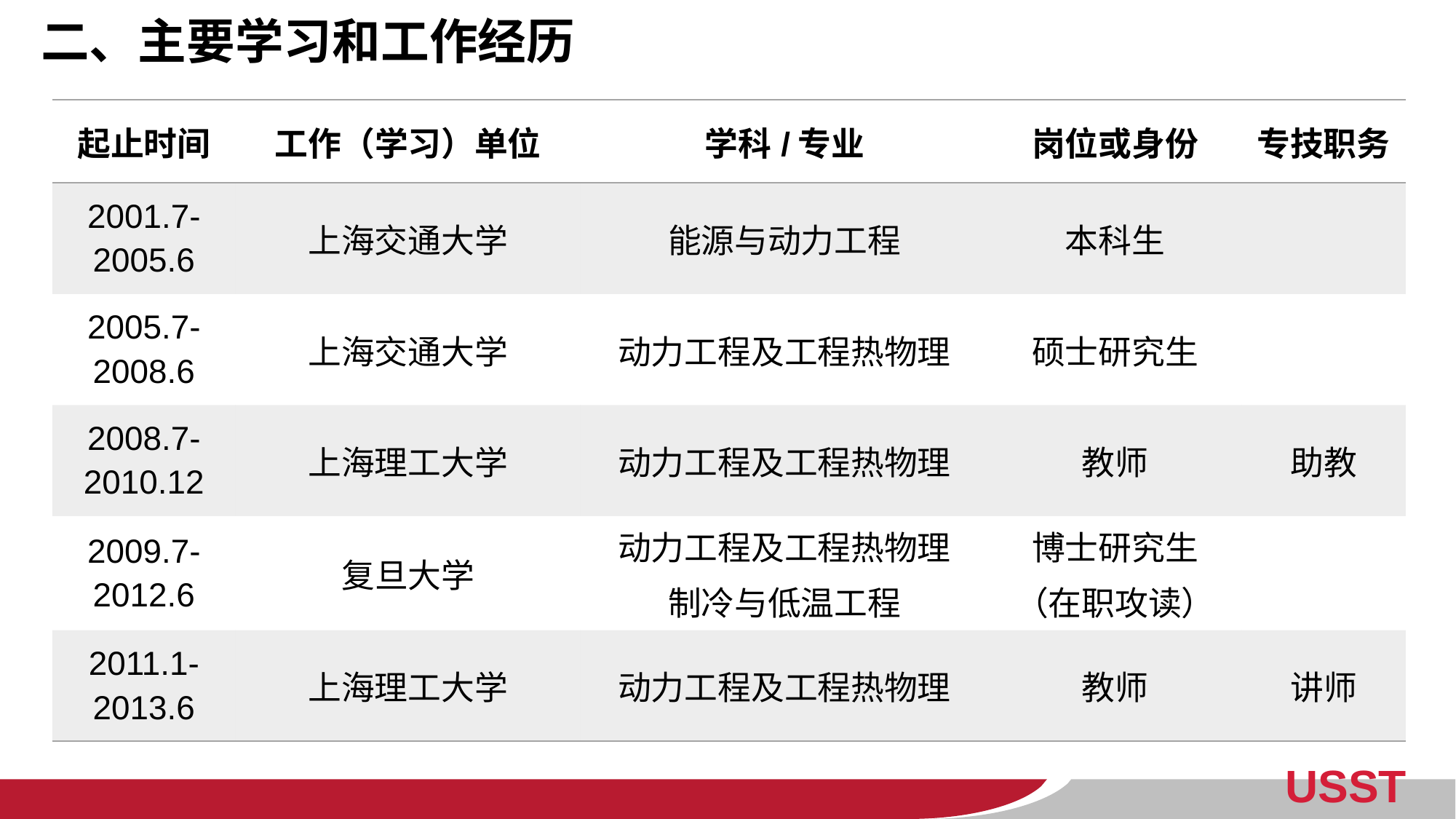

二、主要学习和工作经历
| 起止时间 | 工作（学习）单位 | 学科/专业 | 岗位或身份 | 专技职务 |
| --- | --- | --- | --- | --- |
| 2001.7- 2005.6 | 上海交通大学 | 能源与动力工程 | 本科生 |  |
| 2005.7- 2008.6 | 上海交通大学 | 动力工程及工程热物理 | 硕士研究生 |  |
| 2008.7- 2010.12 | 上海理工大学 | 动力工程及工程热物理 | 教师 | 助教 |
| 2009.7- 2012.6 | 复旦大学 | 动力工程及工程热物理 制冷与低温工程 | 博士研究生 （在职攻读） |  |
| 2011.1- 2013.6 | 上海理工大学 | 动力工程及工程热物理 | 教师 | 讲师 |